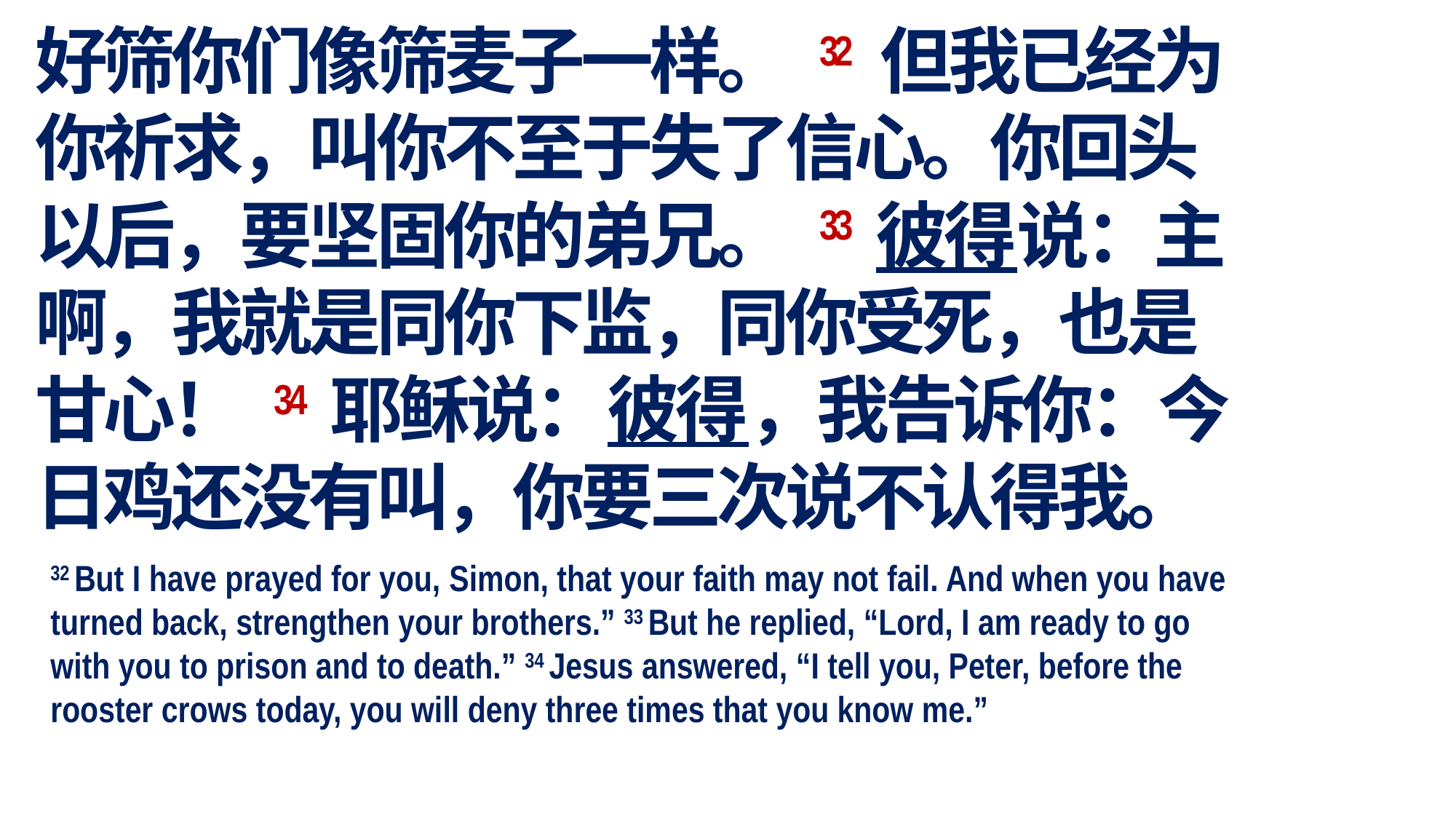

好筛你们像筛麦子一样。 32 但我已经为你祈求，叫你不至于失了信心。你回头以后，要坚固你的弟兄。 33 彼得说：主啊，我就是同你下监，同你受死，也是甘心！ 34 耶稣说：彼得，我告诉你：今日鸡还没有叫，你要三次说不认得我。
32 But I have prayed for you, Simon, that your faith may not fail. And when you have turned back, strengthen your brothers.” 33 But he replied, “Lord, I am ready to go with you to prison and to death.” 34 Jesus answered, “I tell you, Peter, before the rooster crows today, you will deny three times that you know me.”